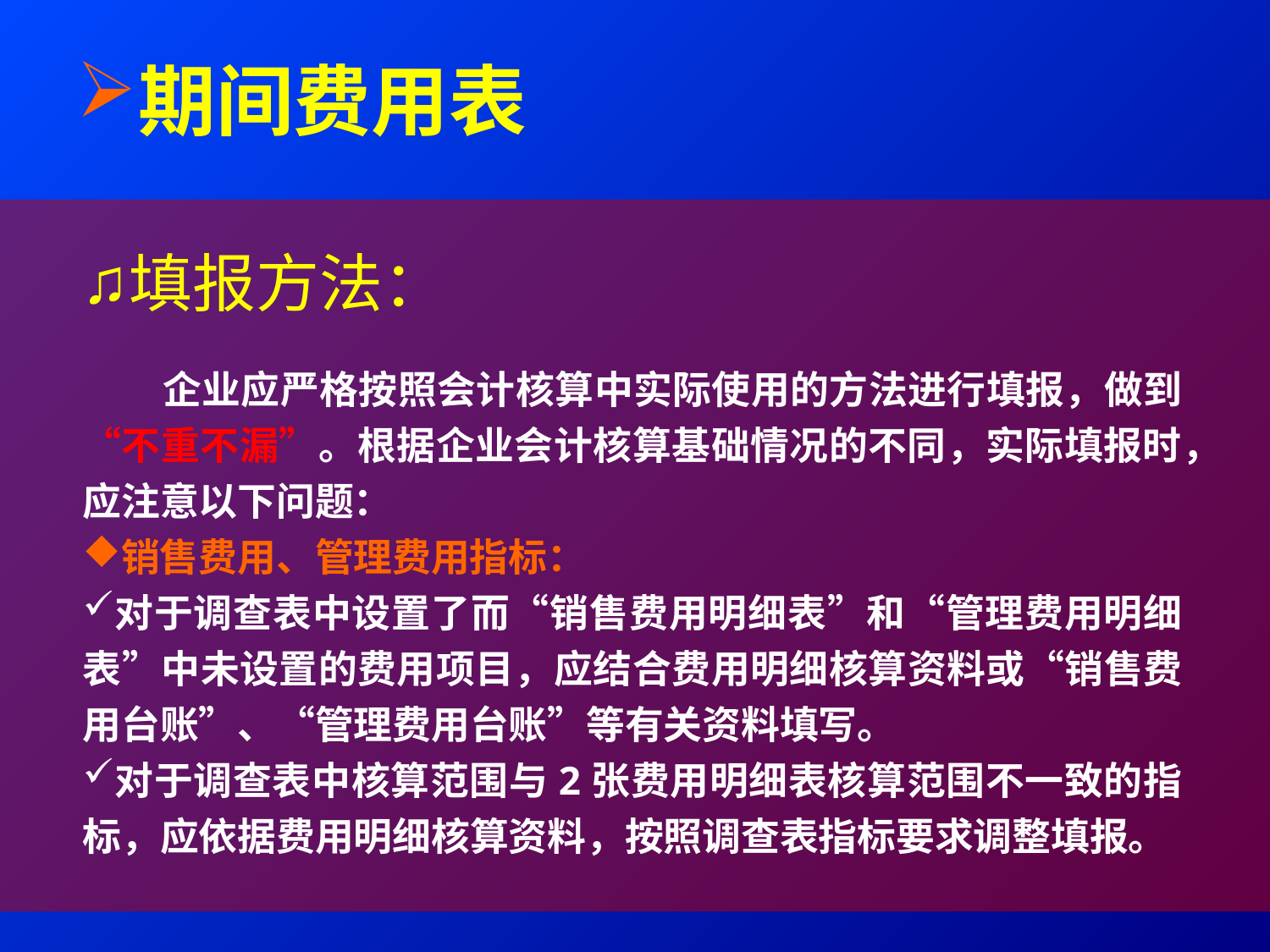

期间费用表

填报方法：
企业应严格按照会计核算中实际使用的方法进行填报，做到“不重不漏”。根据企业会计核算基础情况的不同，实际填报时，应注意以下问题：
销售费用、管理费用指标：
对于调查表中设置了而“销售费用明细表”和“管理费用明细表”中未设置的费用项目，应结合费用明细核算资料或“销售费用台账”、“管理费用台账”等有关资料填写。
对于调查表中核算范围与2张费用明细表核算范围不一致的指标，应依据费用明细核算资料，按照调查表指标要求调整填报。